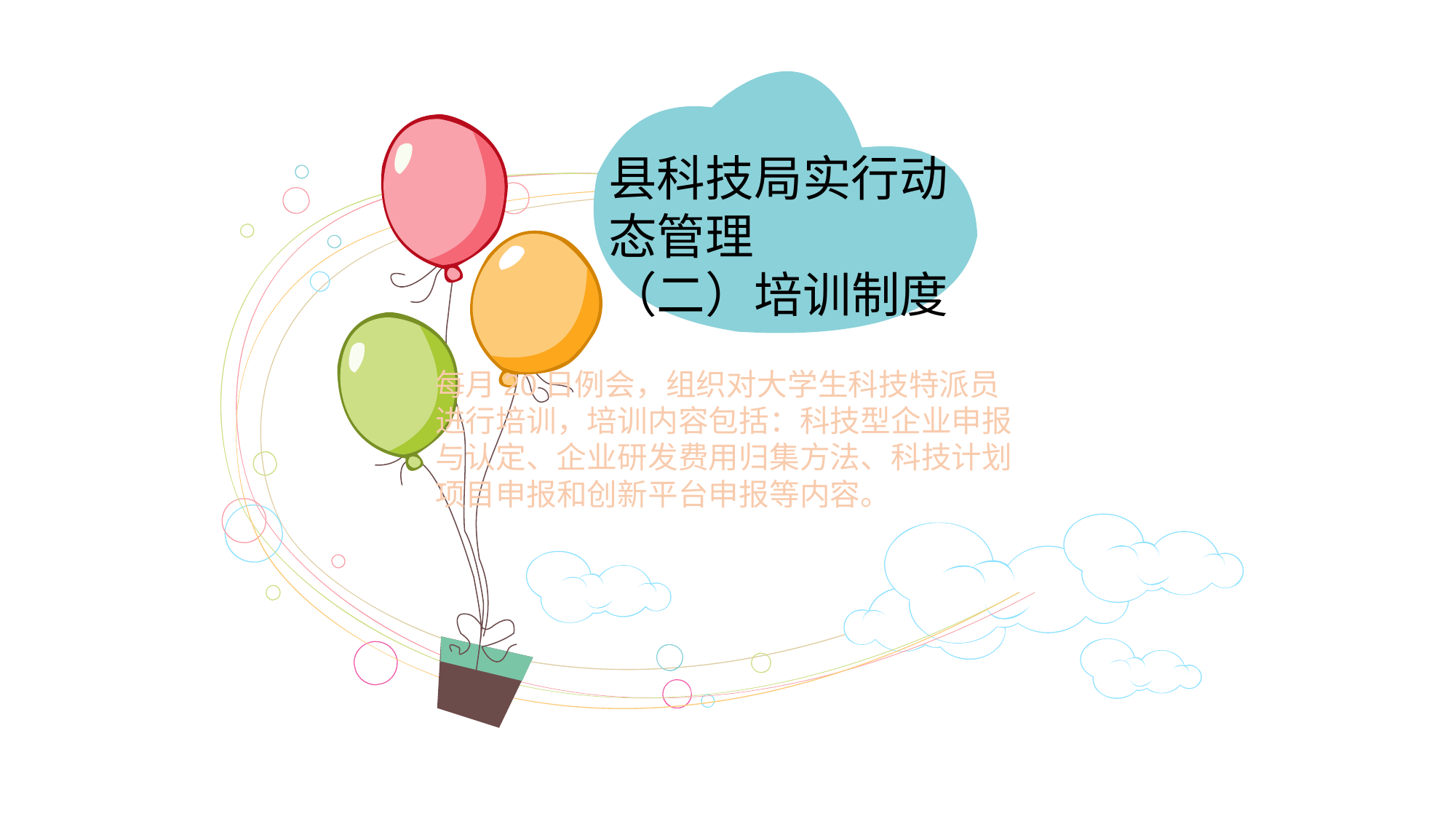

县科技局实行动态管理
（二）培训制度

每月20日例会，组织对大学生科技特派员进行培训，培训内容包括：科技型企业申报与认定、企业研发费用归集方法、科技计划项目申报和创新平台申报等内容。